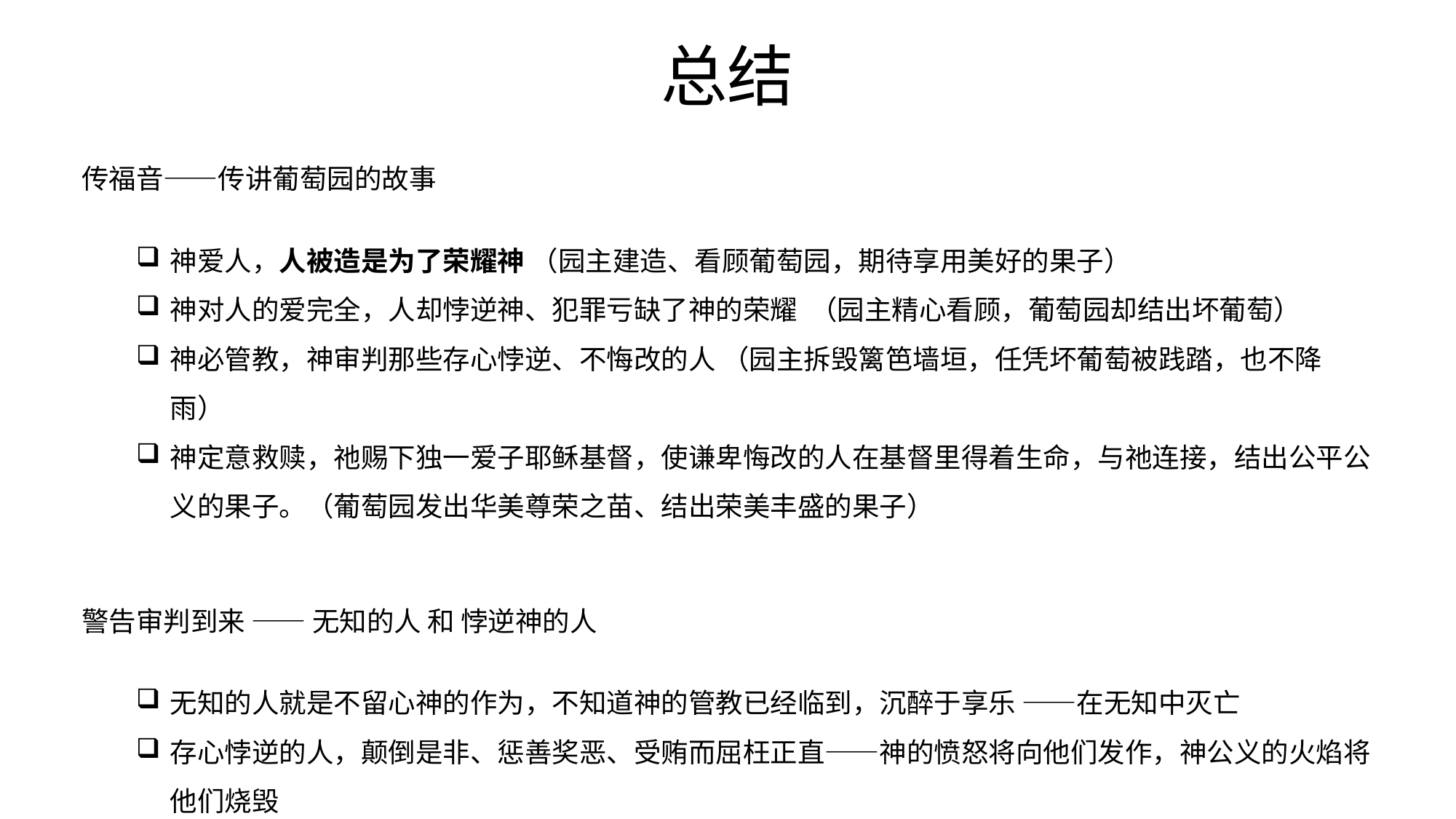

# 总结

传福音——传讲葡萄园的故事

神爱人，人被造是为了荣耀神 （园主建造、看顾葡萄园，期待享用美好的果子）
神对人的爱完全，人却悖逆神、犯罪亏缺了神的荣耀  （园主精心看顾，葡萄园却结出坏葡萄）
神必管教，神审判那些存心悖逆、不悔改的人 （园主拆毁篱笆墙垣，任凭坏葡萄被践踏，也不降雨）
神定意救赎，祂赐下独一爱子耶稣基督，使谦卑悔改的人在基督里得着生命，与祂连接，结出公平公义的果子。（葡萄园发出华美尊荣之苗、结出荣美丰盛的果子）

警告审判到来 —— 无知的人 和 悖逆神的人

无知的人就是不留心神的作为，不知道神的管教已经临到，沉醉于享乐 ——在无知中灭亡
存心悖逆的人，颠倒是非、惩善奖恶、受贿而屈枉正直——神的愤怒将向他们发作，神公义的火焰将他们烧毁